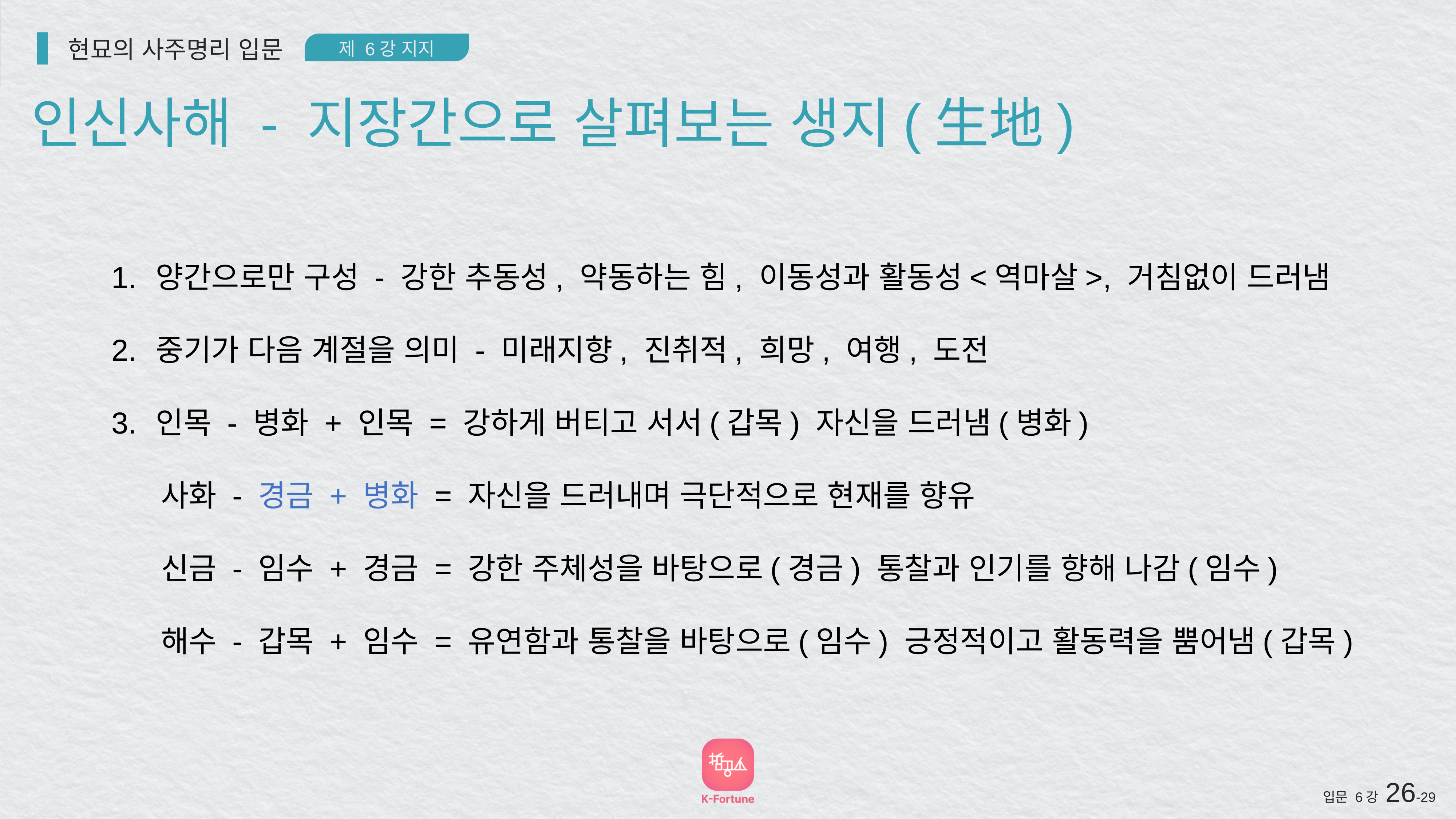

현묘의 사주명리 입문

제 6강 지지
인신사해 - 지장간으로 살펴보는 생지(生地)
양간으로만 구성 - 강한 추동성, 약동하는 힘, 이동성과 활동성<역마살>, 거침없이 드러냄

중기가 다음 계절을 의미 - 미래지향, 진취적, 희망, 여행, 도전

인목 - 병화 + 인목 = 강하게 버티고 서서(갑목) 자신을 드러냄(병화)

     사화 - 경금 + 병화 = 자신을 드러내며 극단적으로 현재를 향유

     신금 - 임수 + 경금 = 강한 주체성을 바탕으로(경금) 통찰과 인기를 향해 나감(임수)

     해수 - 갑목 + 임수 = 유연함과 통찰을 바탕으로(임수) 긍정적이고 활동력을 뿜어냄(갑목)